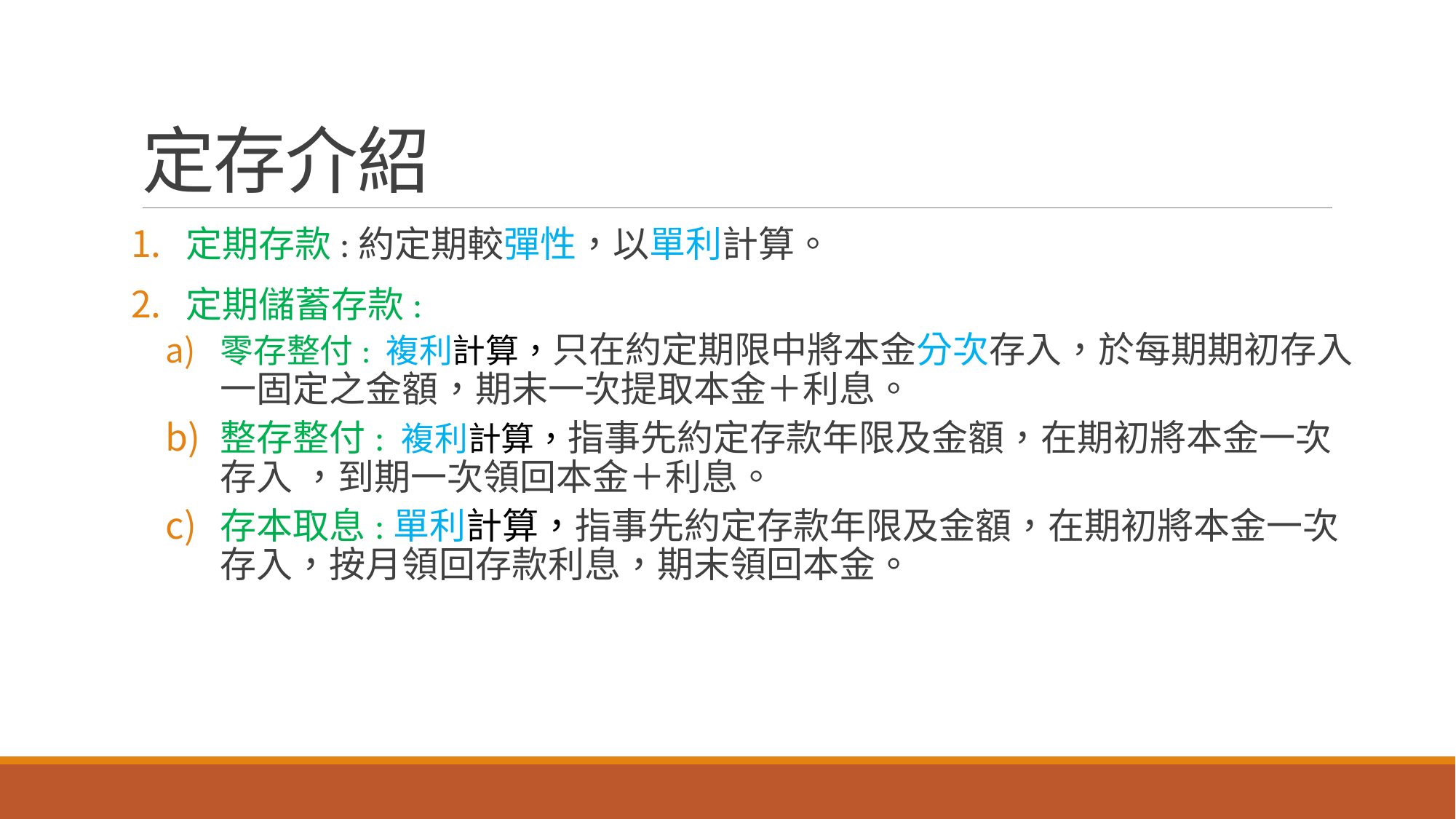

# 定存介紹
定期存款:約定期較彈性，以單利計算。
定期儲蓄存款:
零存整付: 複利計算，只在約定期限中將本金分次存入，於每期期初存入一固定之金額，期末一次提取本金＋利息。
整存整付: 複利計算，指事先約定存款年限及金額，在期初將本金一次存入 ，到期一次領回本金＋利息。
存本取息:單利計算，指事先約定存款年限及金額，在期初將本金一次存入，按月領回存款利息，期末領回本金。